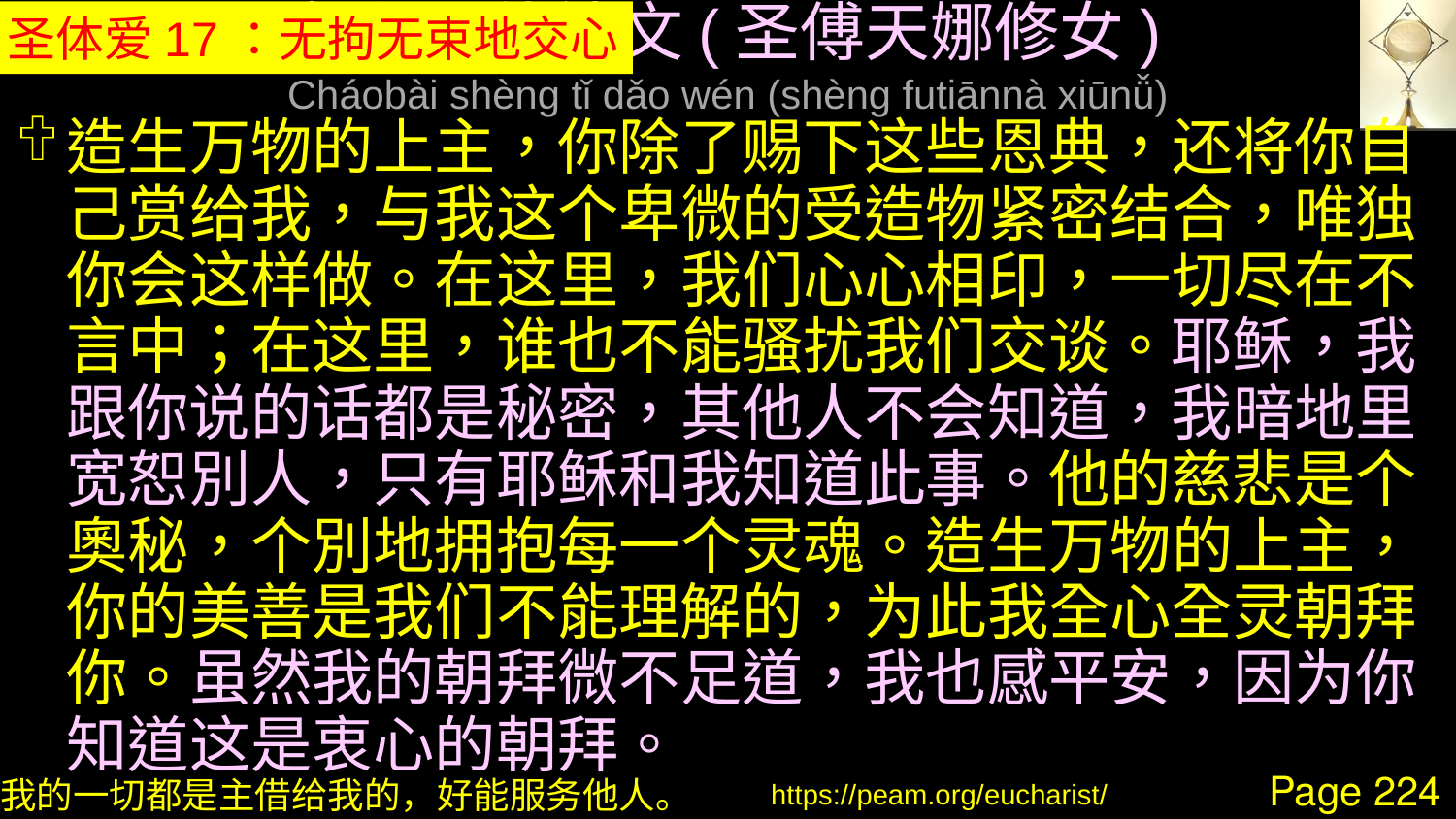

# 朝拜圣体祷文(圣傅天娜修女) Cháobài shèng tǐ dǎo wén (shèng futiānnà xiūnǚ)
圣体爱17：无拘无束地交心
造生万物的上主，你除了赐下这些恩典，还将你自己赏给我，与我这个卑微的受造物紧密结合，唯独你会这样做。在这里，我们心心相印，一切尽在不言中；在这里，谁也不能骚扰我们交谈。耶稣，我跟你说的话都是秘密，其他人不会知道，我暗地里宽恕別人，只有耶稣和我知道此事。他的慈悲是个奧秘，个別地拥抱每一个灵魂。造生万物的上主，你的美善是我们不能理解的，为此我全心全灵朝拜你。虽然我的朝拜微不足道，我也感平安，因为你知道这是衷心的朝拜。